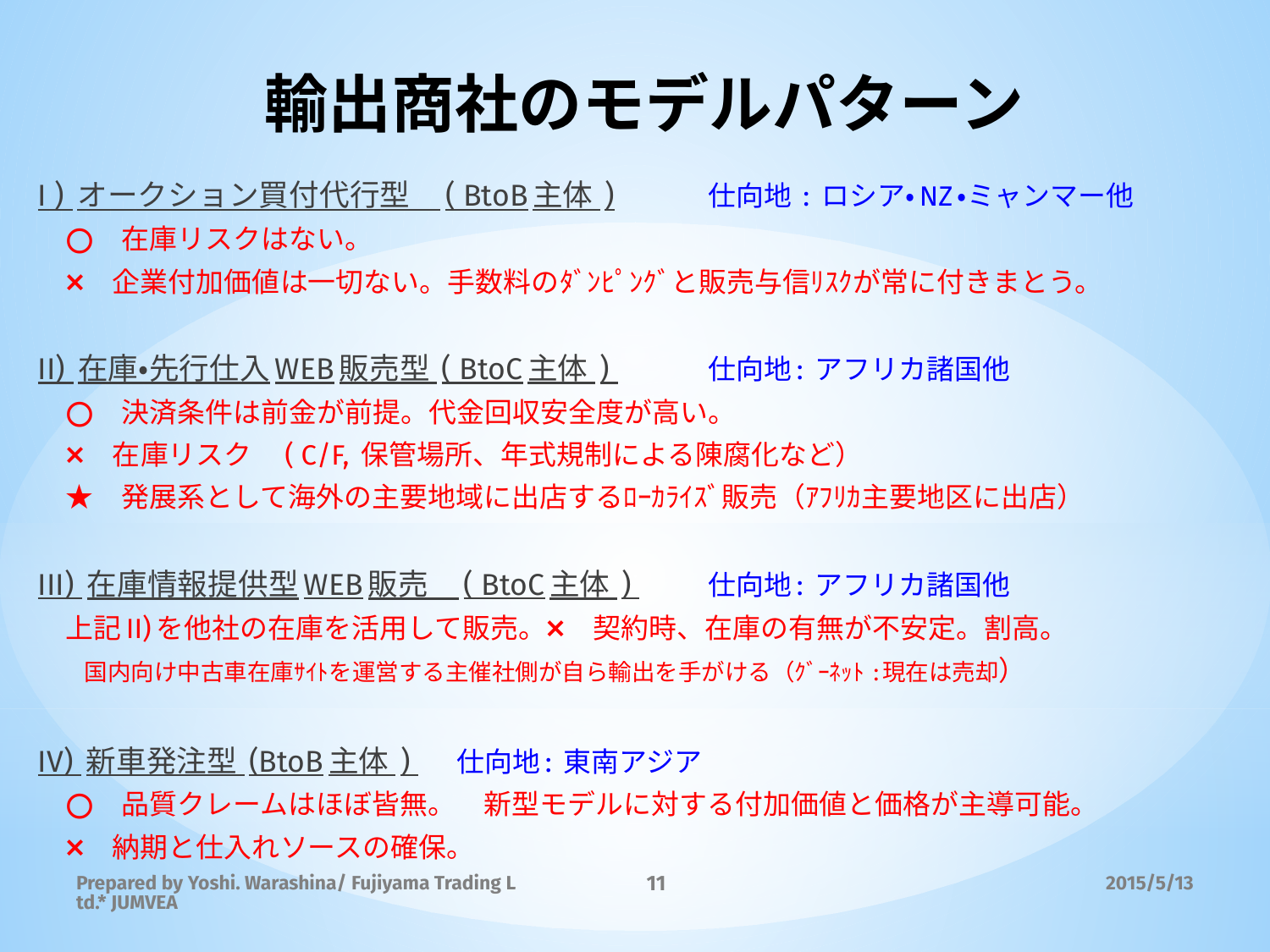

# 輸出商社のモデルパターン
I ) オークション買付代行型　( BtoB主体 )　	仕向地 : ロシア・NZ・ミャンマー他
　⭕️　在庫リスクはない。
　❌　企業付加価値は一切ない。手数料のﾀﾞﾝﾋﾟﾝｸﾞと販売与信ﾘｽｸが常に付きまとう。

II) 在庫・先行仕入WEB販売型 ( BtoC主体 ) 　	仕向地: アフリカ諸国他
　⭕️　決済条件は前金が前提。代金回収安全度が高い。
　❌　在庫リスク　( C/F, 保管場所、年式規制による陳腐化など）
　★　発展系として海外の主要地域に出店するﾛｰｶﾗｲｽﾞ販売（ｱﾌﾘｶ主要地区に出店）

III) 在庫情報提供型WEB販売　( BtoC主体 ) 　	仕向地: アフリカ諸国他
　上記II)を他社の在庫を活用して販売。❌　契約時、在庫の有無が不安定。割高。
　　国内向け中古車在庫ｻｲﾄを運営する主催社側が自ら輸出を手がける（ｸﾞｰﾈｯﾄ :現在は売却）

IV) 新車発注型 (BtoB主体 ) 　			仕向地: 東南アジア
　⭕️　品質クレームはほぼ皆無。　新型モデルに対する付加価値と価格が主導可能。
　❌　納期と仕入れソースの確保。

Prepared by Yoshi. Warashina/ Fujiyama Trading Ltd.* JUMVEA
11
2015/5/13